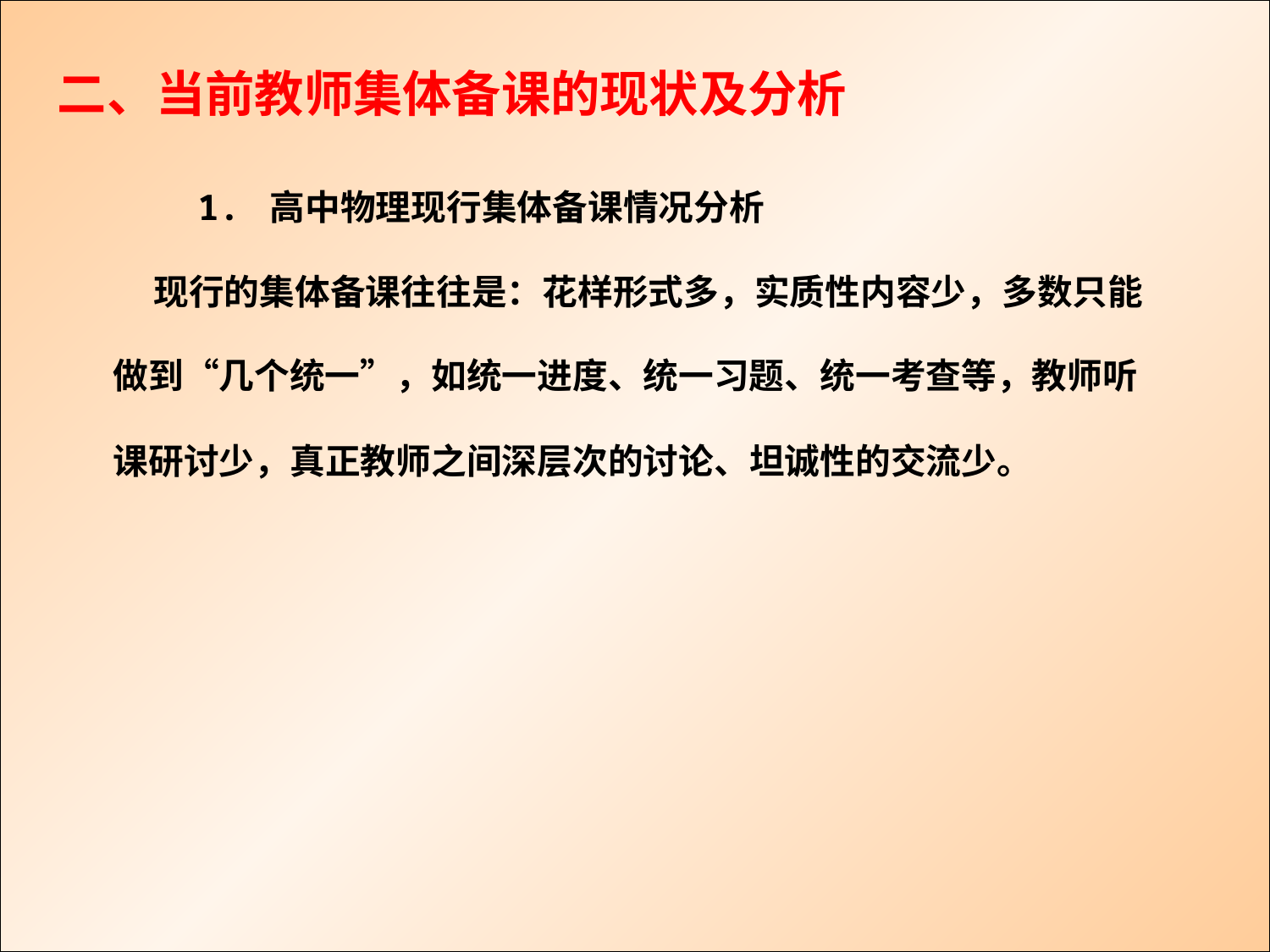

二、当前教师集体备课的现状及分析
    1. 高中物理现行集体备课情况分析
    现行的集体备课往往是：花样形式多，实质性内容少，多数只能做到“几个统一”，如统一进度、统一习题、统一考查等，教师听课研讨少，真正教师之间深层次的讨论、坦诚性的交流少。